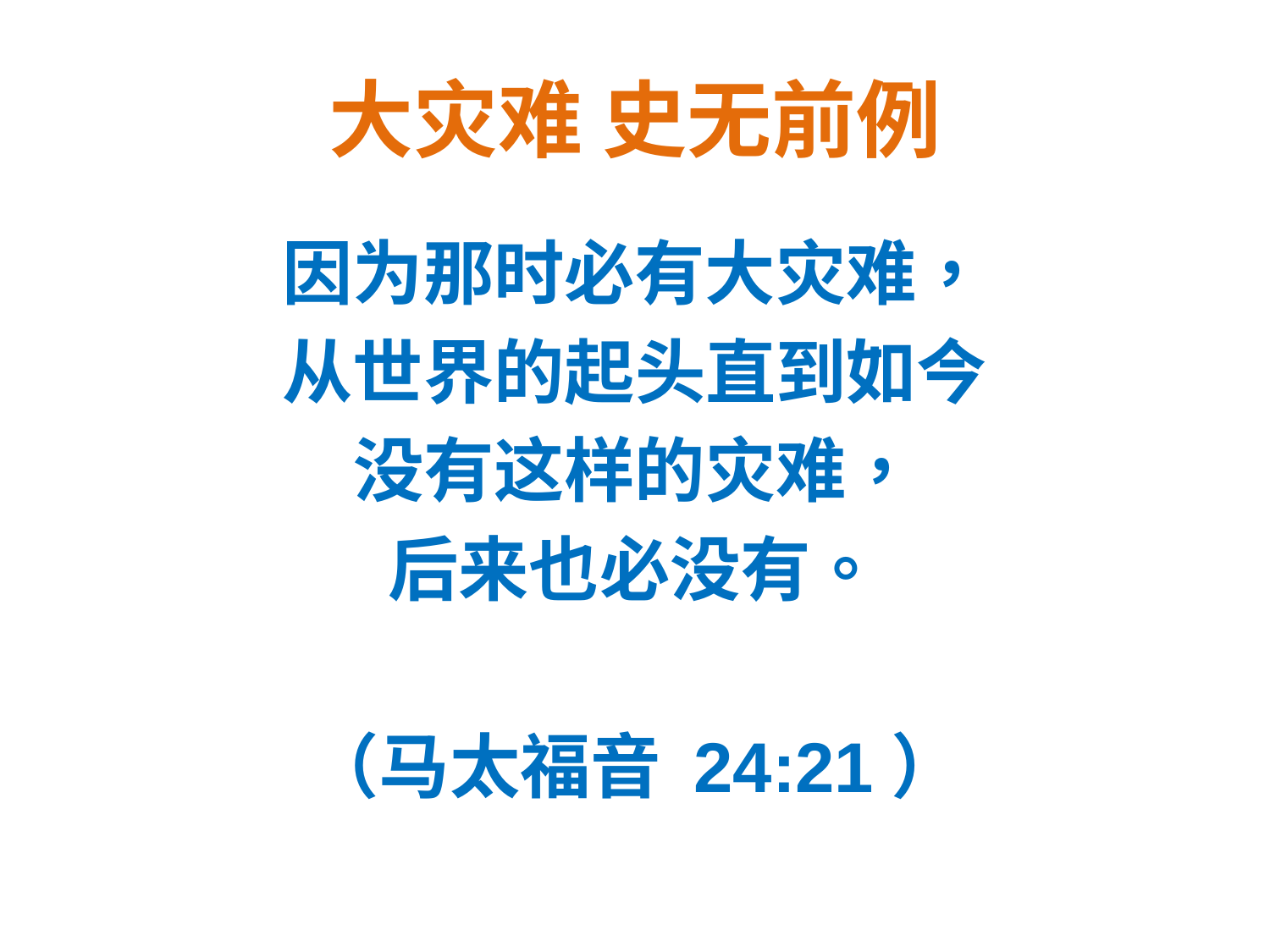

# 大灾难 史无前例
因为那时必有大灾难，
从世界的起头直到如今
没有这样的灾难，
后来也必没有。

（马太福音 24:21）